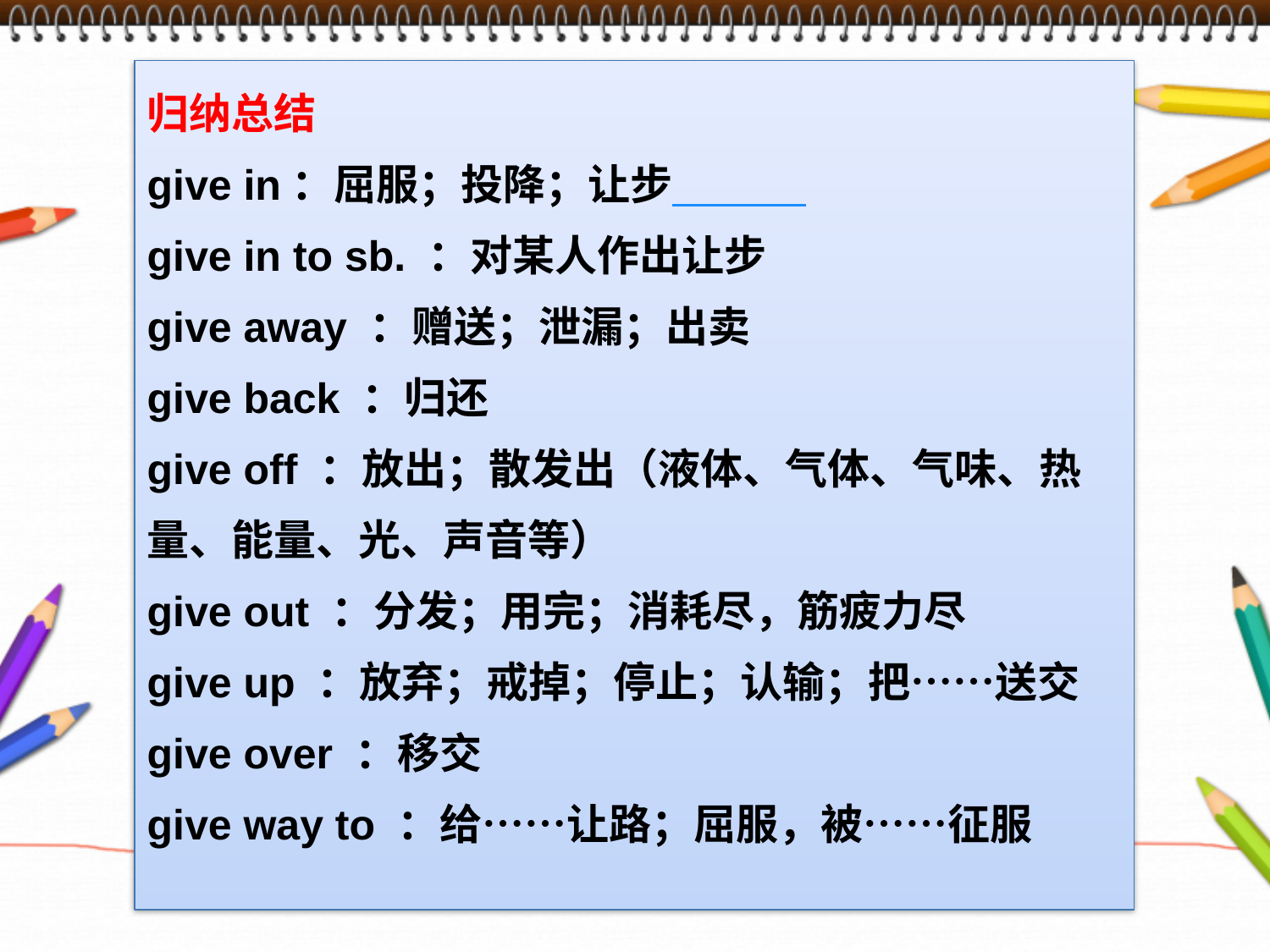

归纳总结
give in：屈服；投降；让步
give in to sb. ：对某人作出让步
give away ：赠送；泄漏；出卖
give back ：归还
give off ：放出；散发出（液体、气体、气味、热量、能量、光、声音等）
give out ：分发；用完；消耗尽，筋疲力尽
give up ：放弃；戒掉；停止；认输；把……送交
give over ：移交
give way to ：给……让路；屈服，被……征服